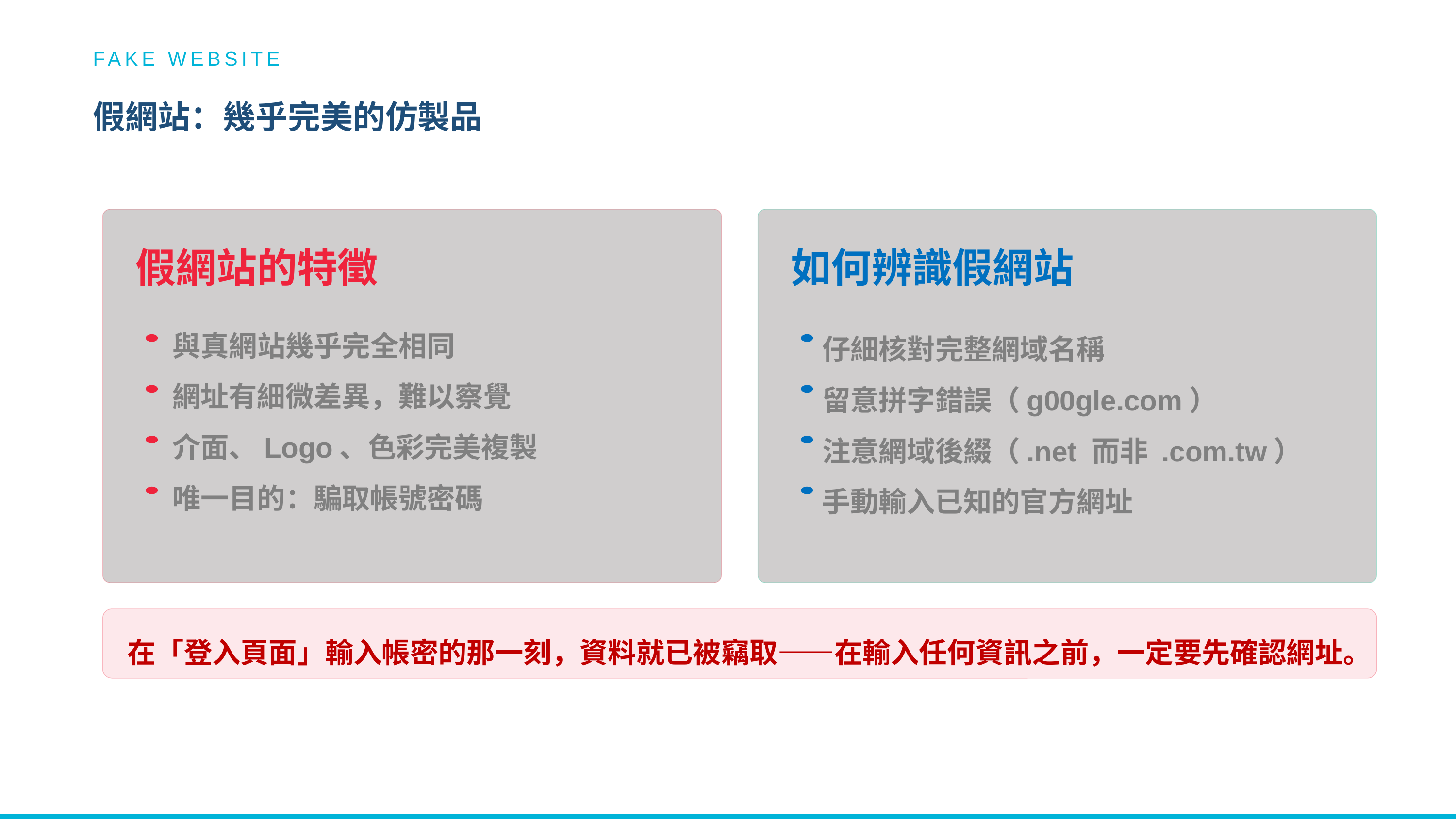

FAKE WEBSITE
假網站：幾乎完美的仿製品

假網站的特徵
如何辨識假網站
與真網站幾乎完全相同
仔細核對完整網域名稱

網址有細微差異，難以察覺
留意拼字錯誤（g00gle.com）

介面、Logo、色彩完美複製
注意網域後綴（.net 而非 .com.tw）

唯一目的：騙取帳號密碼
手動輸入已知的官方網址

在「登入頁面」輸入帳密的那一刻，資料就已被竊取——在輸入任何資訊之前，一定要先確認網址。